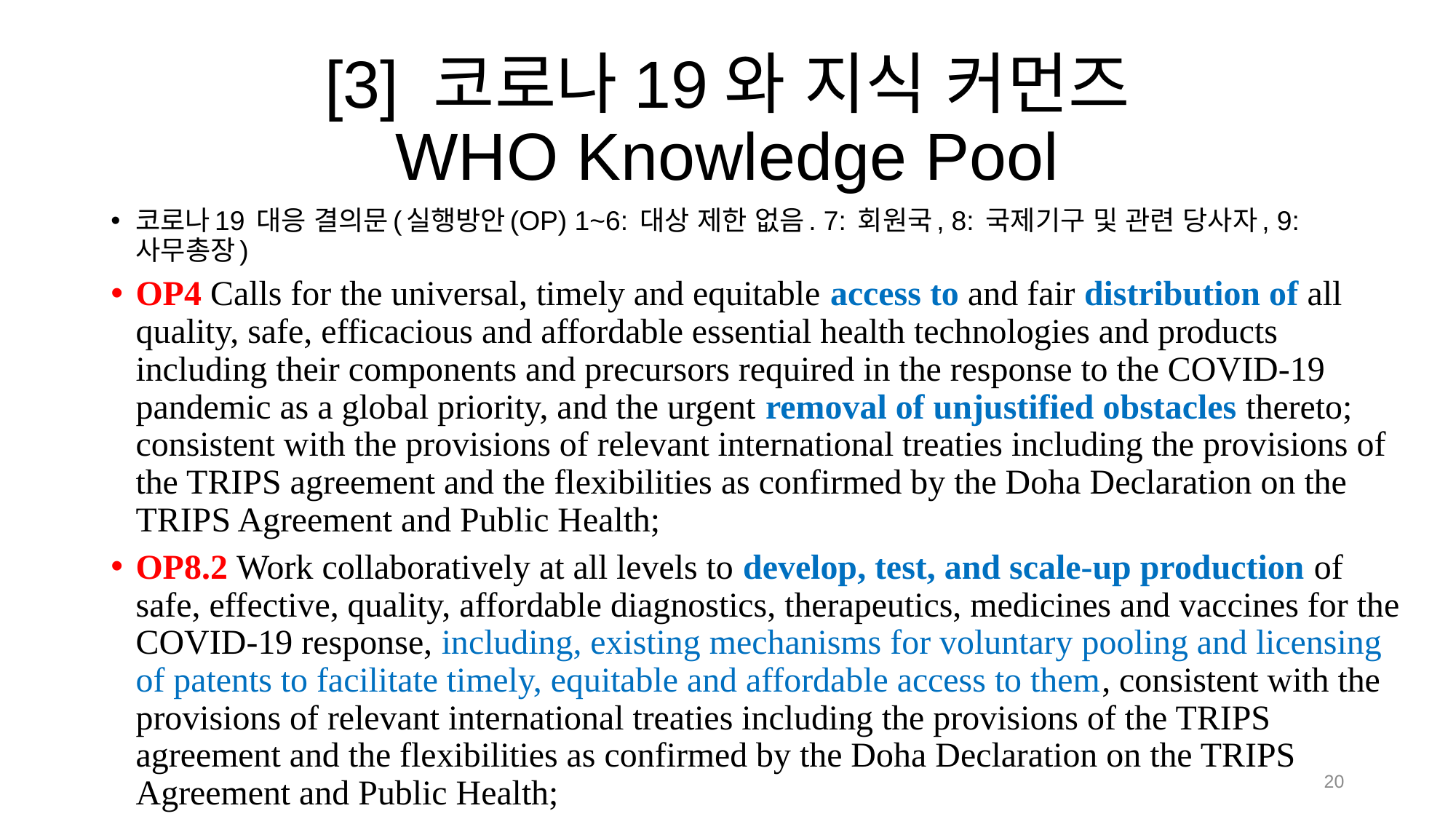

# [3] 코로나19와 지식 커먼즈 WHO Knowledge Pool
코로나19 대응 결의문(실행방안(OP) 1~6: 대상 제한 없음. 7: 회원국, 8: 국제기구 및 관련 당사자, 9: 사무총장)
OP4 Calls for the universal, timely and equitable access to and fair distribution of all quality, safe, efficacious and affordable essential health technologies and products including their components and precursors required in the response to the COVID-19 pandemic as a global priority, and the urgent removal of unjustified obstacles thereto; consistent with the provisions of relevant international treaties including the provisions of the TRIPS agreement and the flexibilities as confirmed by the Doha Declaration on the TRIPS Agreement and Public Health;
OP8.2 Work collaboratively at all levels to develop, test, and scale-up production of safe, effective, quality, affordable diagnostics, therapeutics, medicines and vaccines for the COVID-19 response, including, existing mechanisms for voluntary pooling and licensing of patents to facilitate timely, equitable and affordable access to them, consistent with the provisions of relevant international treaties including the provisions of the TRIPS agreement and the flexibilities as confirmed by the Doha Declaration on the TRIPS Agreement and Public Health;
20